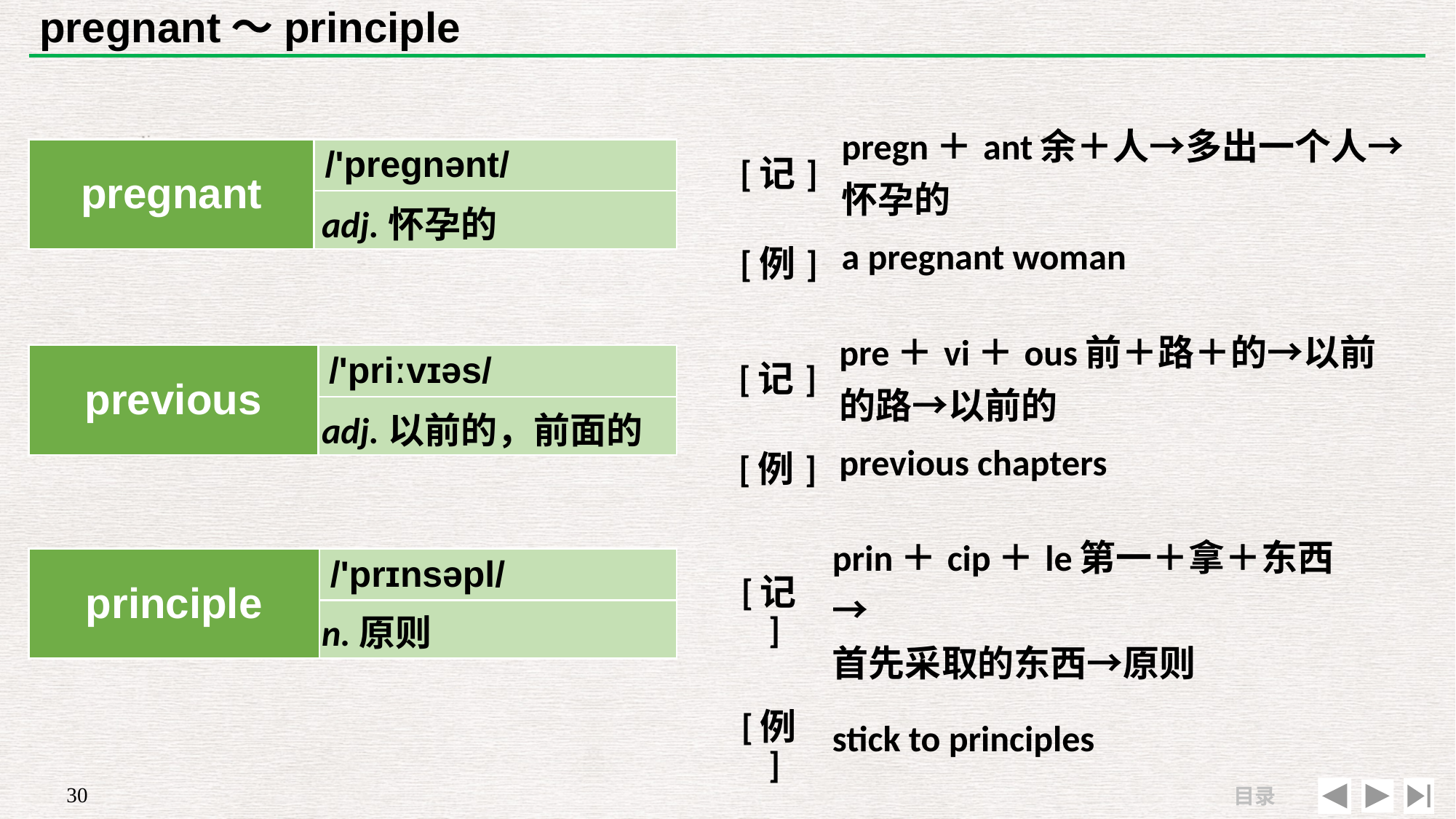

# pregnant～principle

| [记] | pregn＋ant余＋人→多出一个人→ 怀孕的 |
| --- | --- |
| [例] | a pregnant woman |
| pregnant | /'preɡnənt/ |
| --- | --- |
|  |  |
adj.怀孕的
| [记] | pre＋vi＋ous前＋路＋的→以前的路→以前的 |
| --- | --- |
| [例] | previous chapters |
| previous | /'priːvɪəs/ |
| --- | --- |
|  |  |
adj.以前的，前面的
| [记] | prin＋cip＋le第一＋拿＋东西→ 首先采取的东西→原则 |
| --- | --- |
| [例] | stick to principles |
| principle | /'prɪnsəpl/ |
| --- | --- |
|  |  |
n.原则